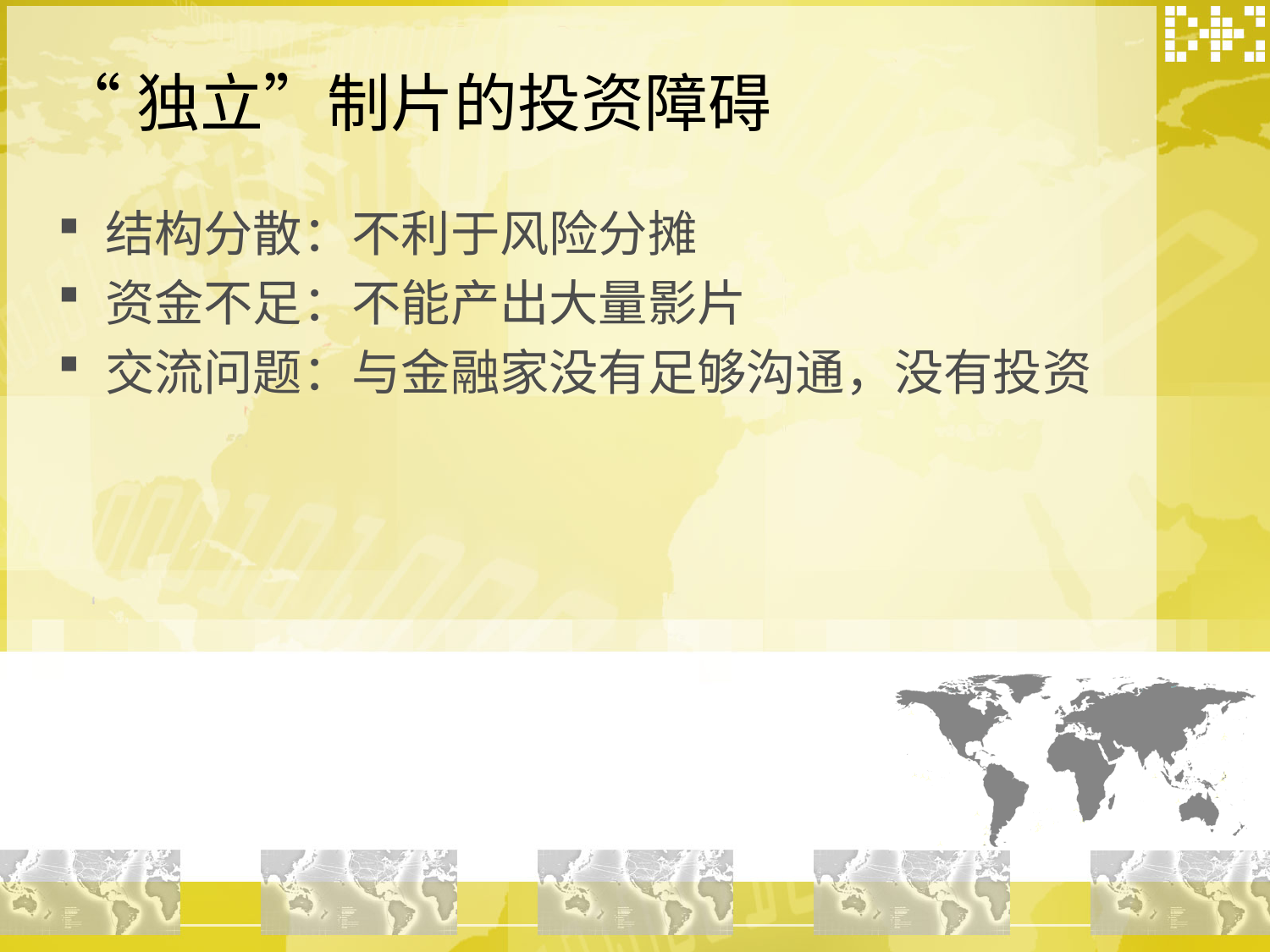

# “独立”制片的投资障碍
结构分散：不利于风险分摊
资金不足：不能产出大量影片
交流问题：与金融家没有足够沟通，没有投资